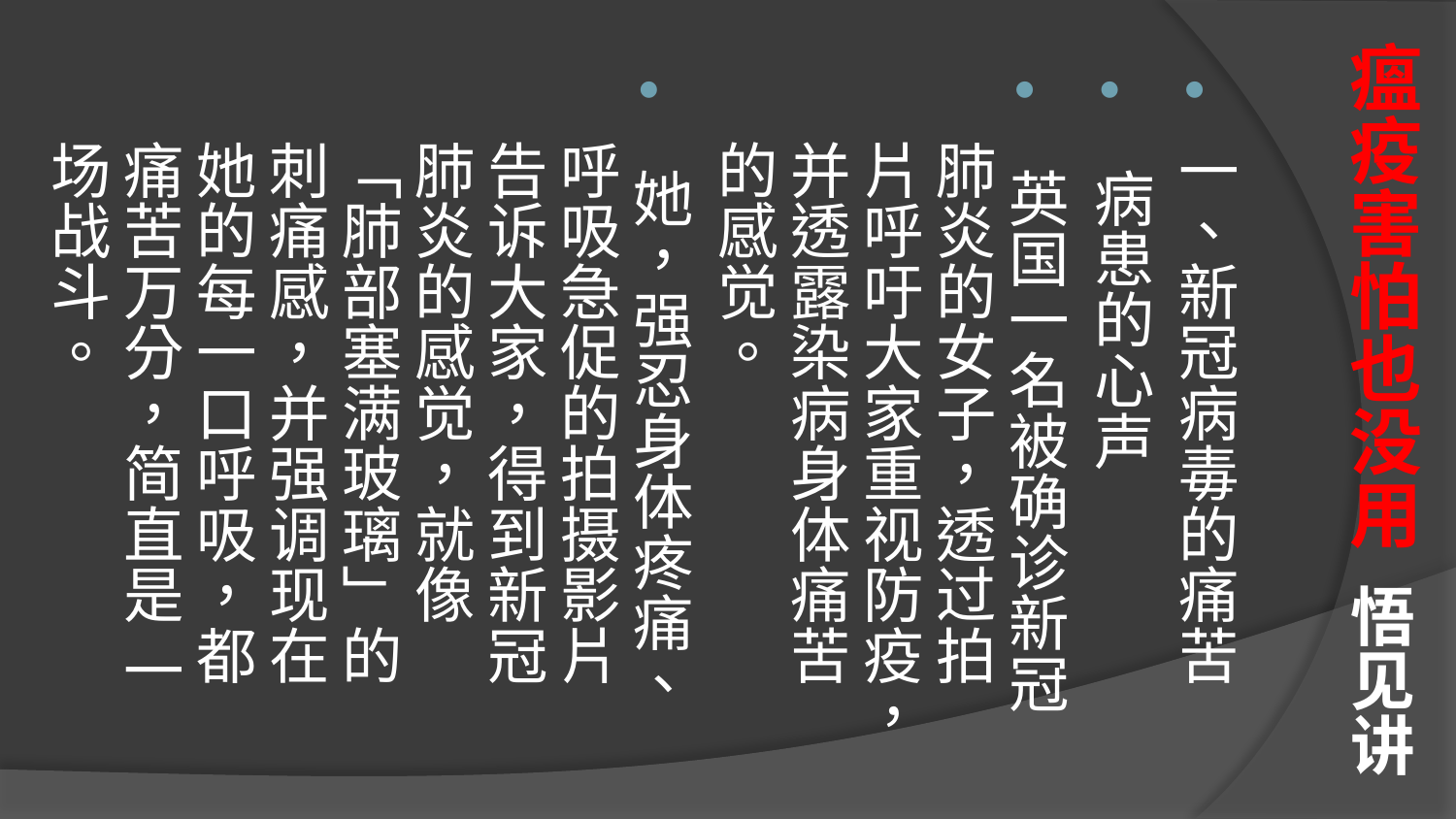

# 瘟疫害怕也没用  悟见讲
一、新冠病毒的痛苦
 病患的心声
 英国一名被确诊新冠肺炎的女子，透过拍片呼吁大家重视防疫，并透露染病身体痛苦的感觉。
 她，强忍身体疼痛、呼吸急促的拍摄影片告诉大家，得到新冠肺炎的感觉，就像「肺部塞满玻璃」的刺痛感，并强调现在她的每一口呼吸，都痛苦万分，简直是 一场战斗。